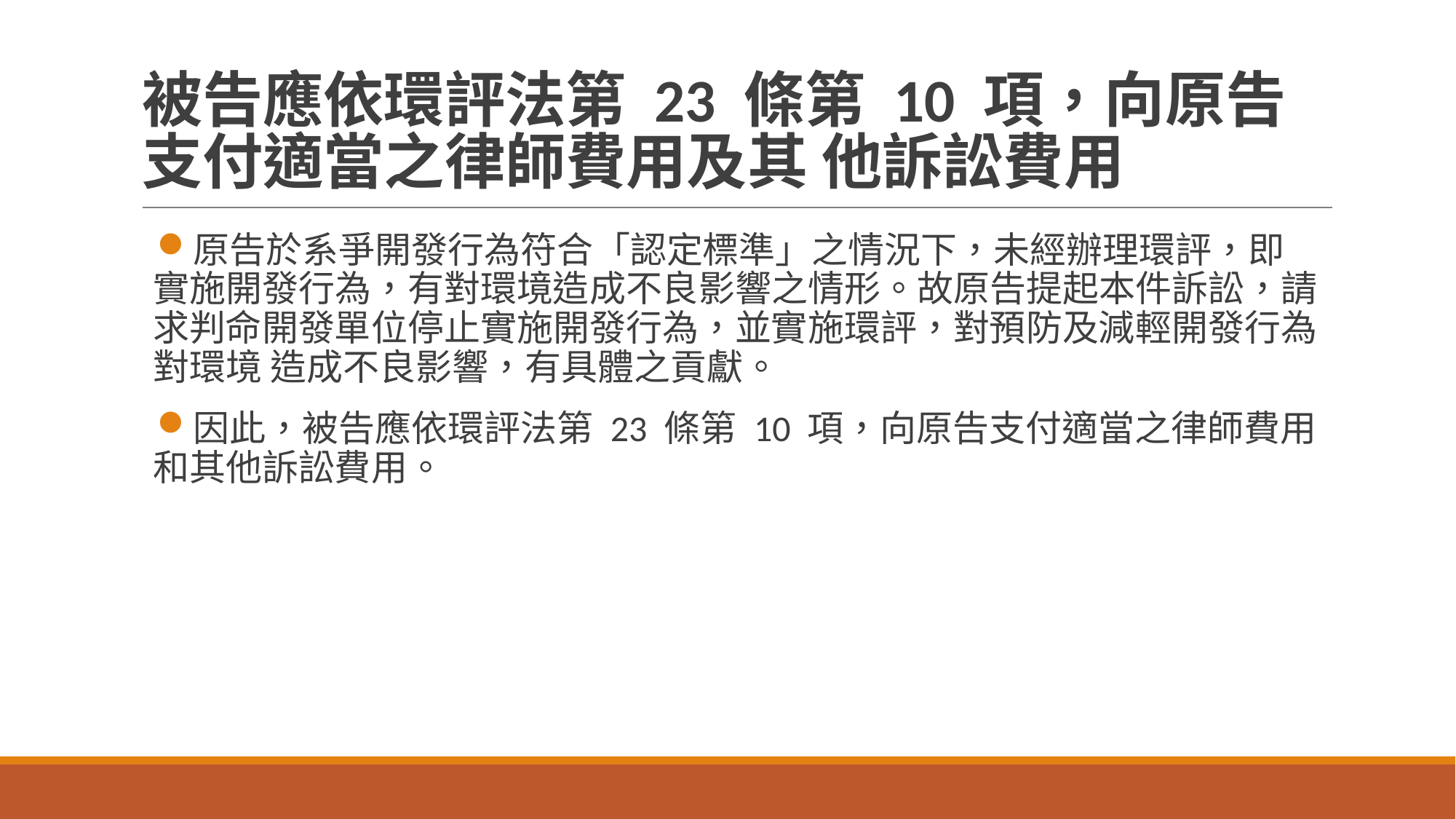

# 被告應依環評法第 23 條第 10 項，向原告支付適當之律師費用及其 他訴訟費用
原告於系爭開發行為符合「認定標準」之情況下，未經辦理環評，即實施開發行為，有對環境造成不良影響之情形。故原告提起本件訴訟，請求判命開發單位停止實施開發行為，並實施環評，對預防及減輕開發行為對環境 造成不良影響，有具體之貢獻。
因此，被告應依環評法第 23 條第 10 項，向原告支付適當之律師費用和其他訴訟費用。